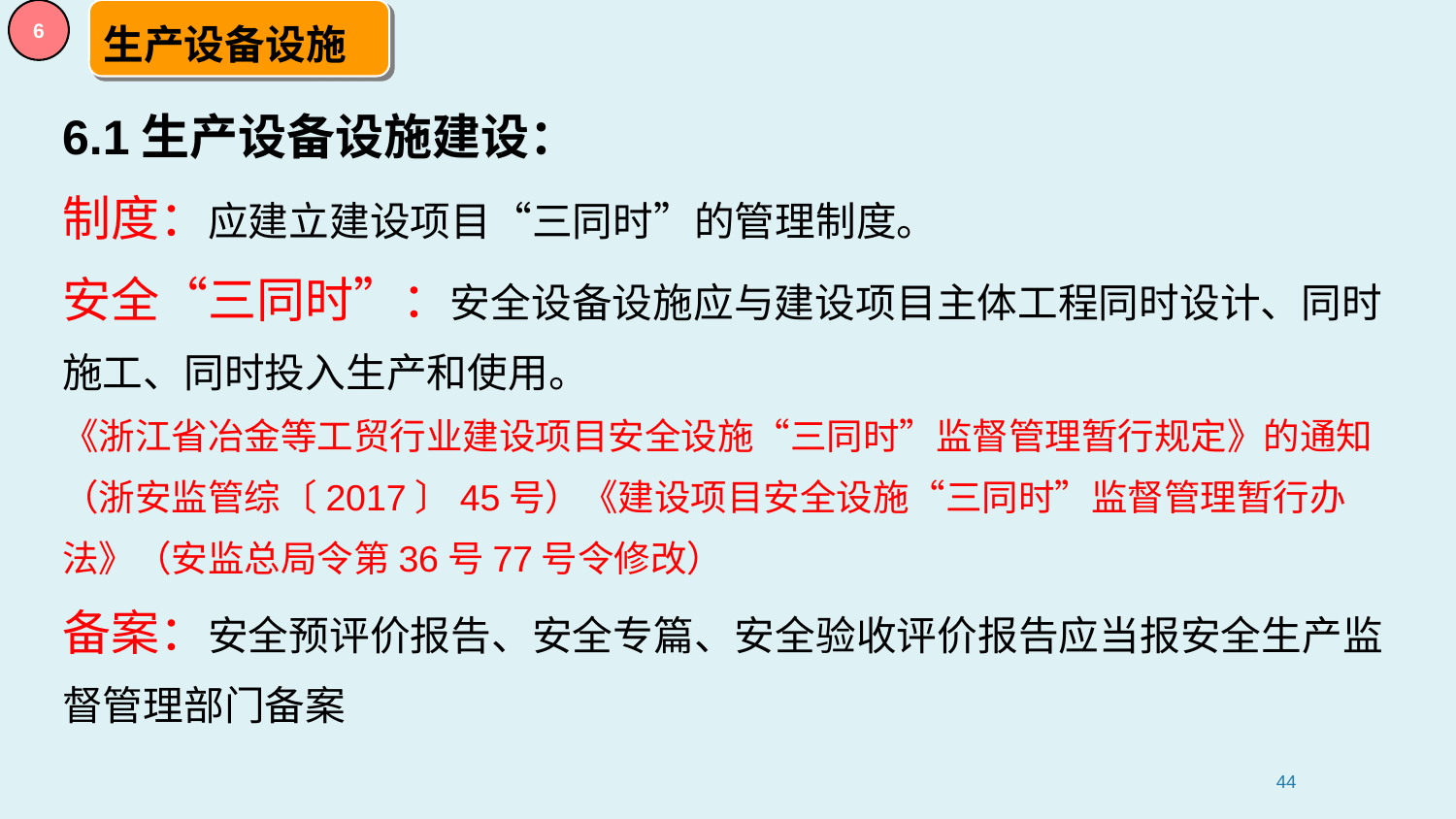

6
生产设备设施
6.1生产设备设施建设：
制度：应建立建设项目“三同时”的管理制度。
安全“三同时”：安全设备设施应与建设项目主体工程同时设计、同时施工、同时投入生产和使用。
《浙江省冶金等工贸行业建设项目安全设施“三同时”监督管理暂行规定》的通知（浙安监管综〔2017〕45号）《建设项目安全设施“三同时”监督管理暂行办法》（安监总局令第36号77号令修改）
备案：安全预评价报告、安全专篇、安全验收评价报告应当报安全生产监督管理部门备案
                                     44